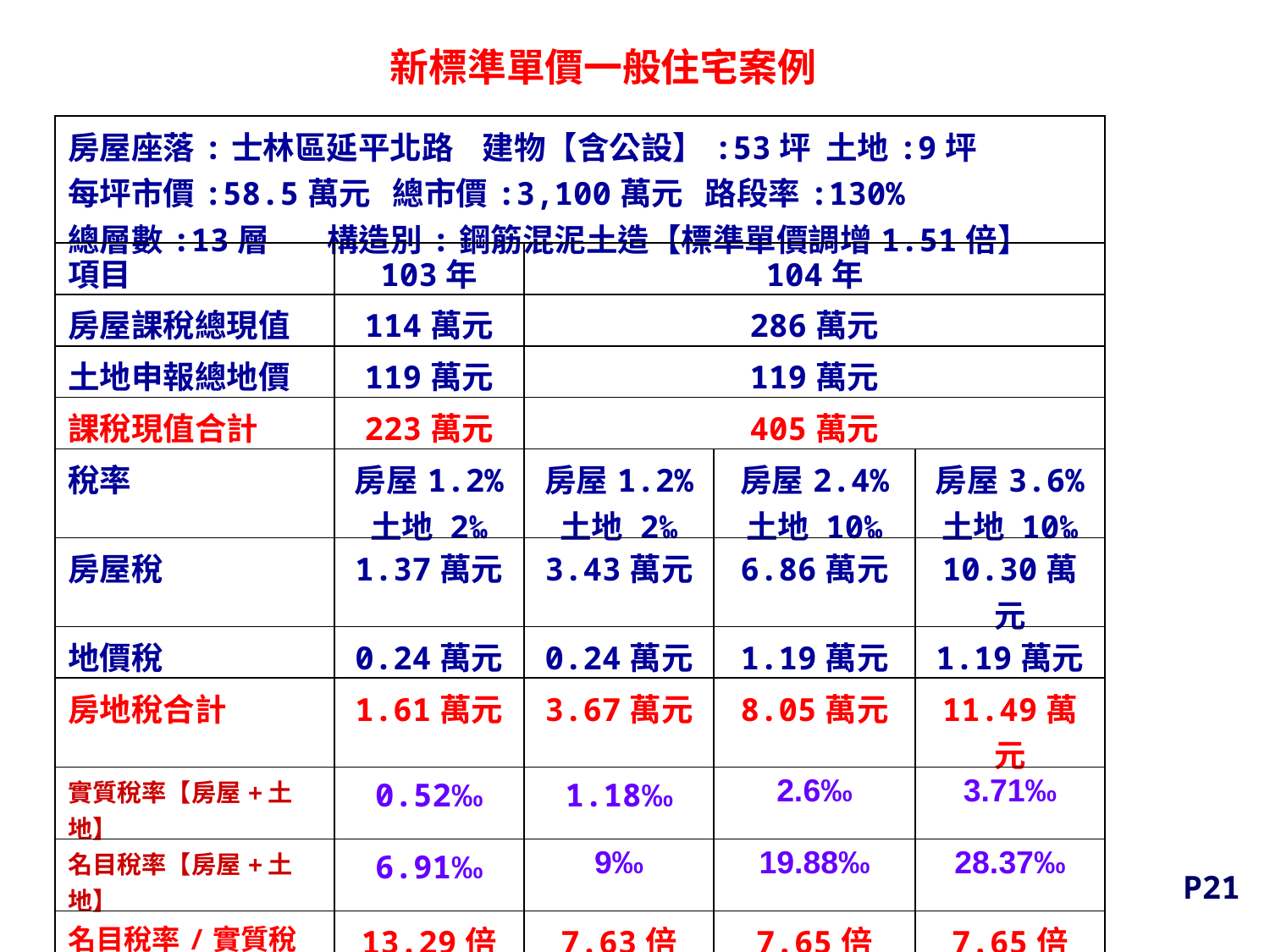

新標準單價一般住宅案例
| 房屋座落:士林區延平北路 建物【含公設】:53坪 土地:9坪 每坪市價:58.5萬元 總市價:3,100萬元 路段率:130% 總層數:13層 構造別:鋼筋混泥土造【標準單價調增1.51倍】 |  |  |  |  |
| --- | --- | --- | --- | --- |
| 項目 | 103年 | 104年 |  |  |
| 房屋課稅總現值 | 114萬元 | 286萬元 |  |  |
| 土地申報總地價 | 119萬元 | 119萬元 |  |  |
| 課稅現值合計 | 223萬元 | 405萬元 |  |  |
| 稅率 | 房屋1.2% 土地 2‰ | 房屋1.2% 土地 2‰ | 房屋2.4% 土地 10‰ | 房屋3.6% 土地 10‰ |
| 房屋稅 | 1.37萬元 | 3.43萬元 | 6.86萬元 | 10.30萬元 |
| 地價稅 | 0.24萬元 | 0.24萬元 | 1.19萬元 | 1.19萬元 |
| 房地稅合計 | 1.61萬元 | 3.67萬元 | 8.05萬元 | 11.49萬元 |
| 實質稅率【房屋+土地】 | 0.52‰ | 1.18‰ | 2.6‰ | 3.71‰ |
| 名目稅率【房屋+土地】 | 6.91‰ | 9‰ | 19.88‰ | 28.37‰ |
| 名目稅率/實質稅率 | 13.29倍 | 7.63倍 | 7.65倍 | 7.65倍 |
P21